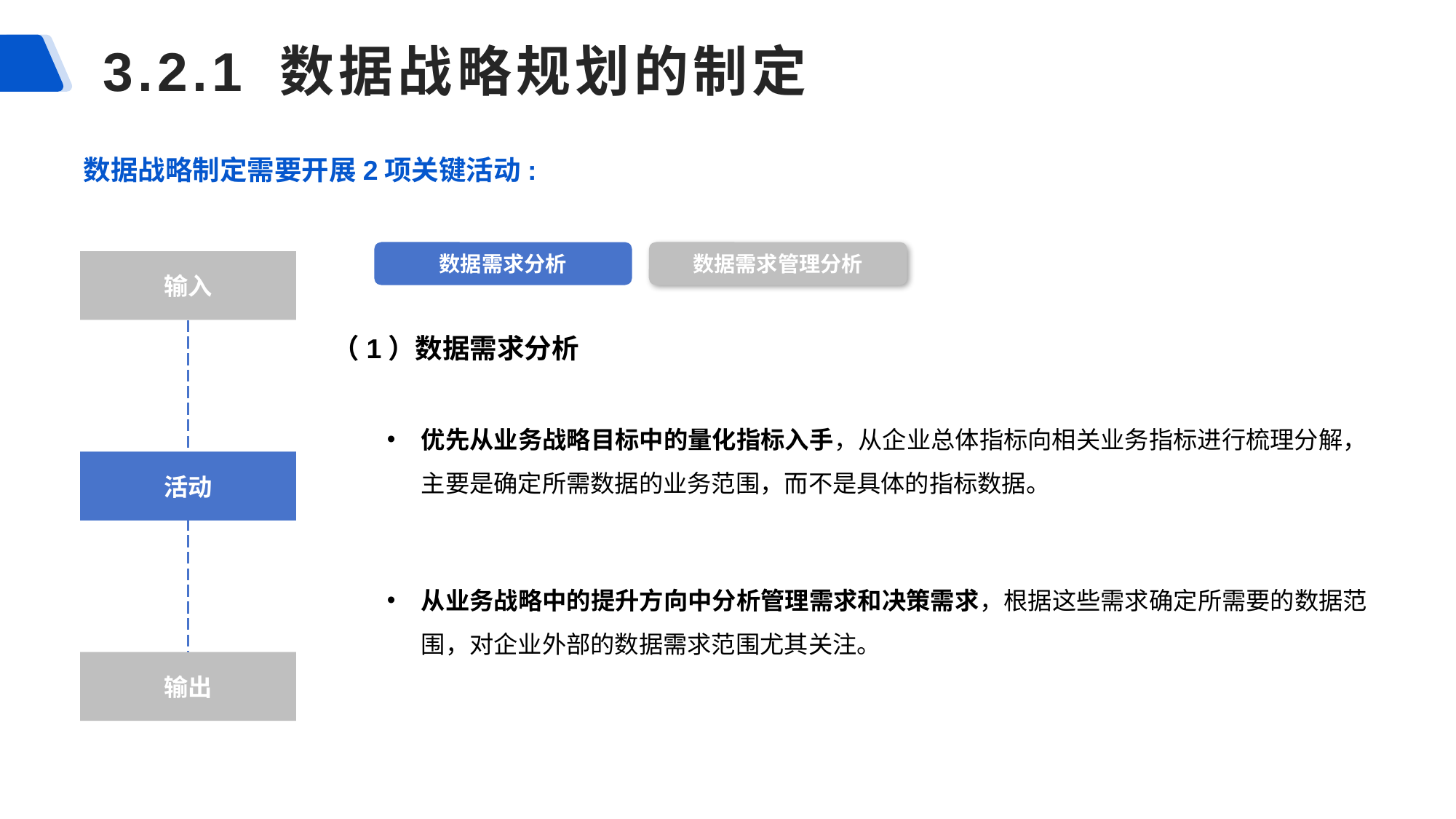

3.2.1 数据战略规划的制定
数据战略制定需要开展2项关键活动:
数据需求分析
数据需求管理分析
输入
（1）数据需求分析
优先从业务战略目标中的量化指标入手，从企业总体指标向相关业务指标进行梳理分解，主要是确定所需数据的业务范围，而不是具体的指标数据。

从业务战略中的提升方向中分析管理需求和决策需求，根据这些需求确定所需要的数据范围，对企业外部的数据需求范围尤其关注。
活动
输出